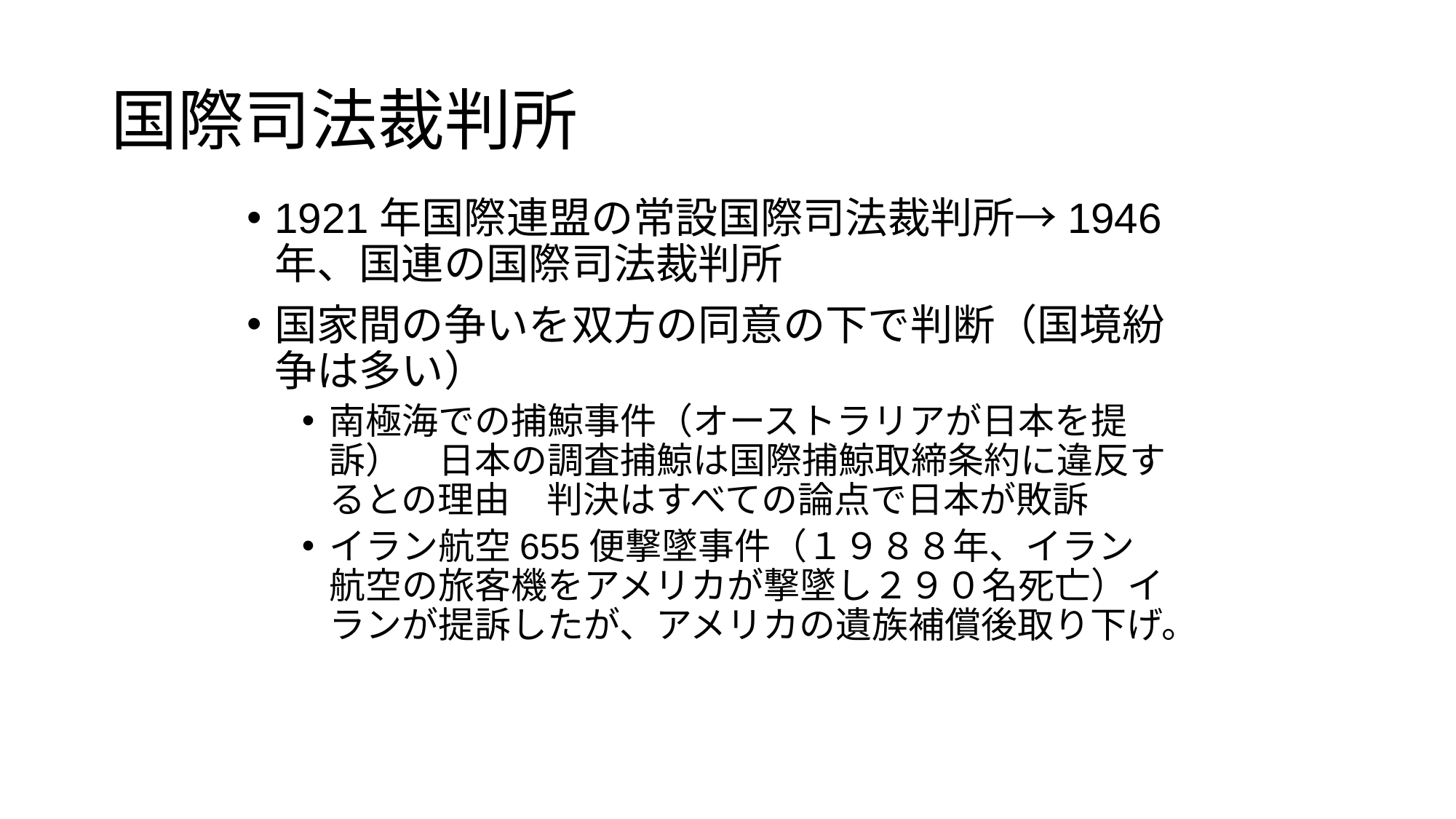

# 国際司法裁判所
1921年国際連盟の常設国際司法裁判所→1946年、国連の国際司法裁判所
国家間の争いを双方の同意の下で判断（国境紛争は多い）
南極海での捕鯨事件（オーストラリアが日本を提訴）　日本の調査捕鯨は国際捕鯨取締条約に違反するとの理由　判決はすべての論点で日本が敗訴
イラン航空655便撃墜事件（１９８８年、イラン航空の旅客機をアメリカが撃墜し２９０名死亡）イランが提訴したが、アメリカの遺族補償後取り下げ。